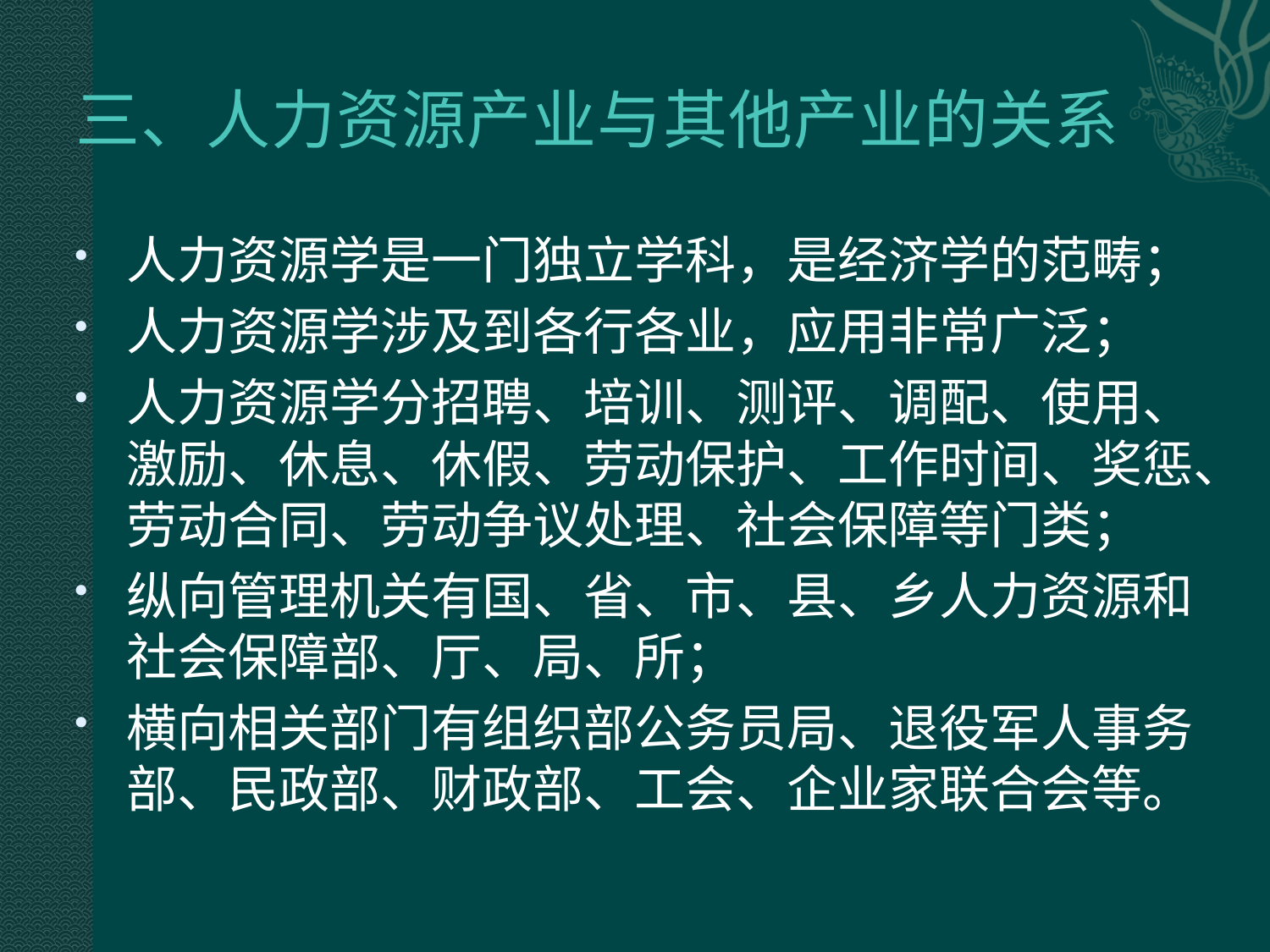

# 三、人力资源产业与其他产业的关系
人力资源学是一门独立学科，是经济学的范畴；
人力资源学涉及到各行各业，应用非常广泛；
人力资源学分招聘、培训、测评、调配、使用、激励、休息、休假、劳动保护、工作时间、奖惩、劳动合同、劳动争议处理、社会保障等门类；
纵向管理机关有国、省、市、县、乡人力资源和社会保障部、厅、局、所；
横向相关部门有组织部公务员局、退役军人事务部、民政部、财政部、工会、企业家联合会等。